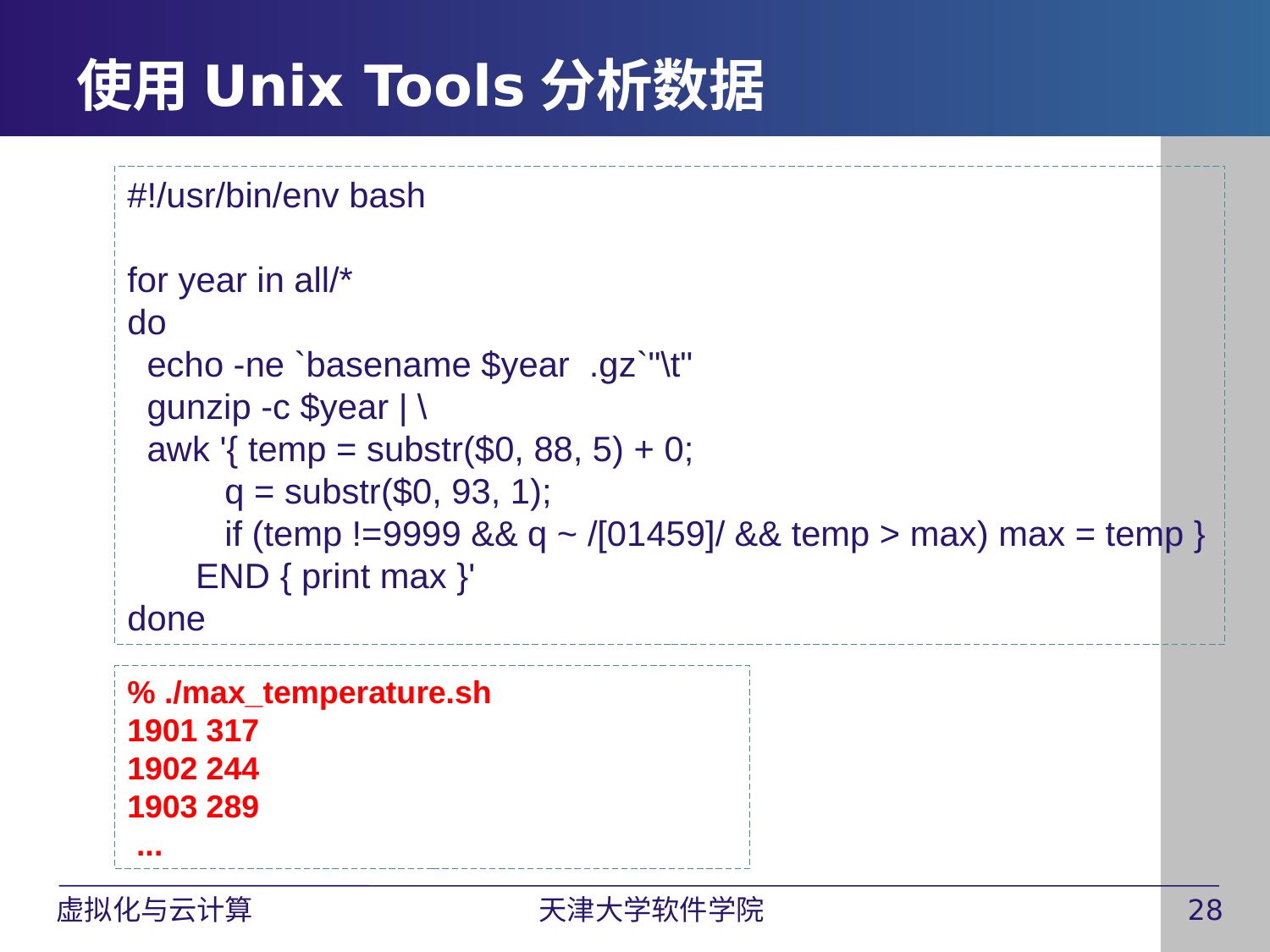

# 使用Unix Tools分析数据
#!/usr/bin/env bash

for year in all/*
do
  echo -ne `basename $year  .gz`"\t"
  gunzip -c $year | \
  awk '{ temp = substr($0, 88, 5) + 0;
          q = substr($0, 93, 1);
          if (temp !=9999 && q ~ /[01459]/ && temp > max) max = temp }
       END { print max }'
done
% ./max_temperature.sh
1901 317
1902 244
1903 289
 ...